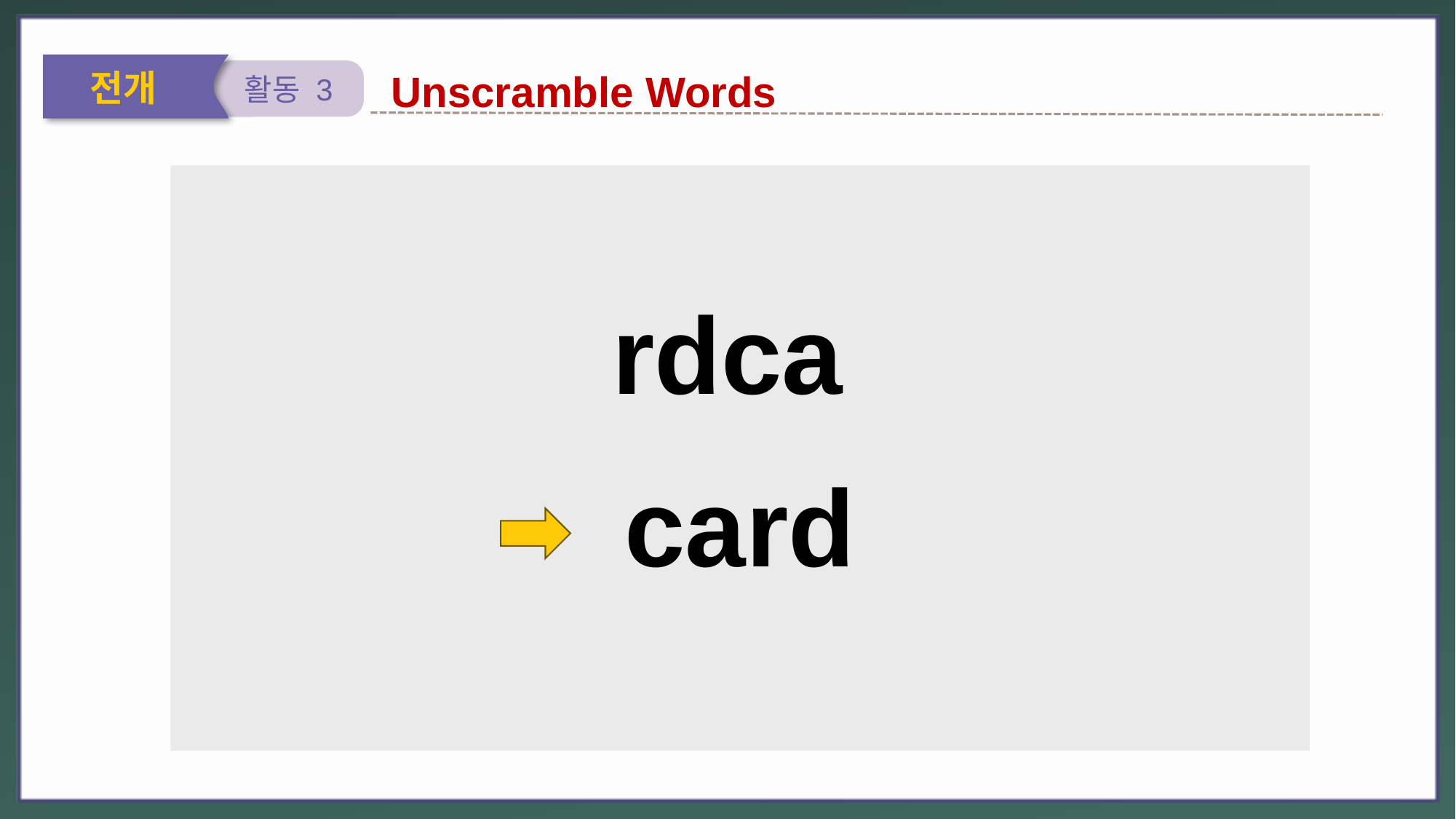

전개
Unscramble Words

활동 3

rdca
card